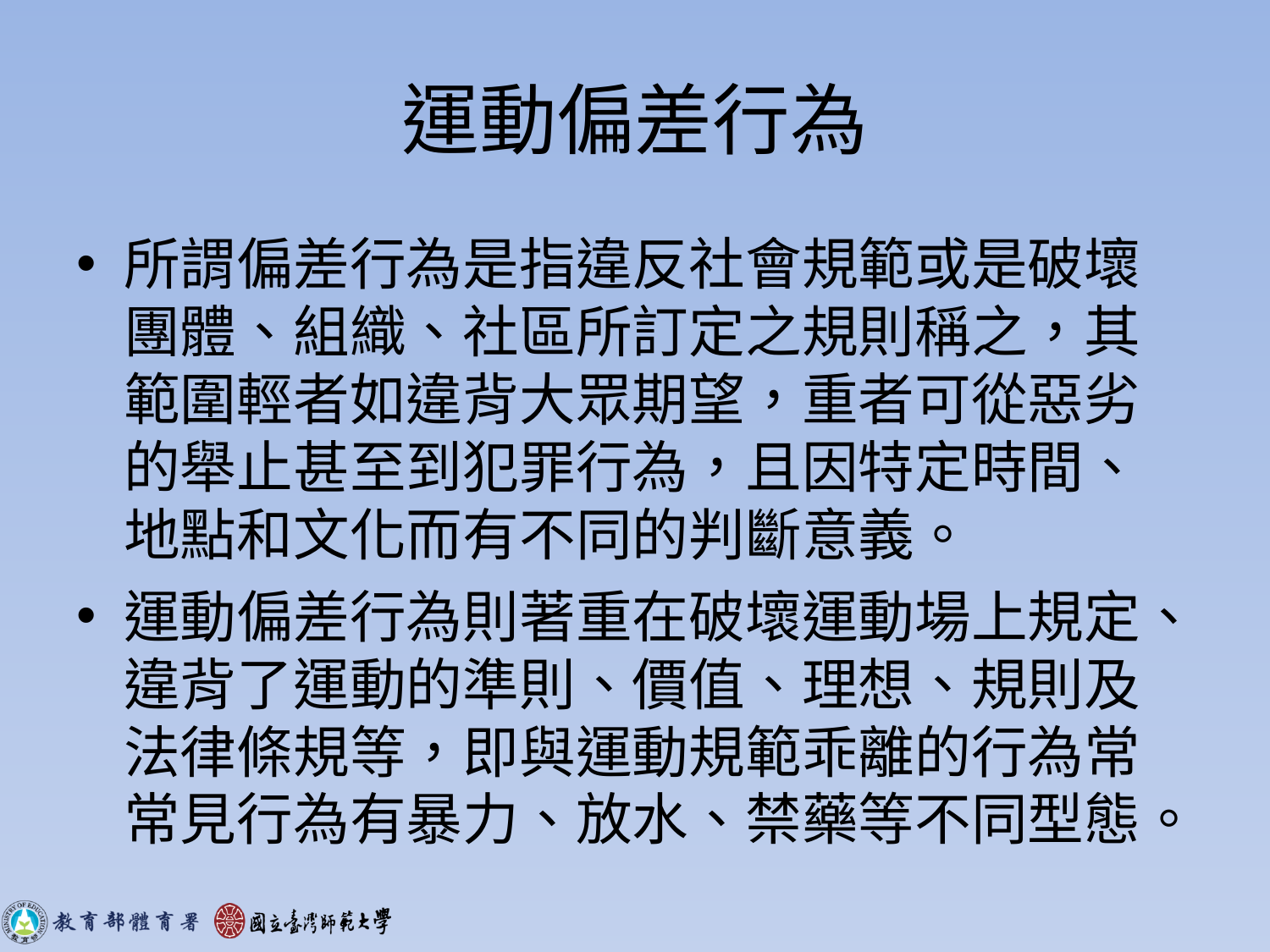

# 運動偏差行為
所謂偏差行為是指違反社會規範或是破壞團體、組織、社區所訂定之規則稱之，其範圍輕者如違背大眾期望，重者可從惡劣的舉止甚至到犯罪行為，且因特定時間、地點和文化而有不同的判斷意義。
運動偏差行為則著重在破壞運動場上規定、違背了運動的準則、價值、理想、規則及法律條規等，即與運動規範乖離的行為常常見行為有暴力、放水、禁藥等不同型態。